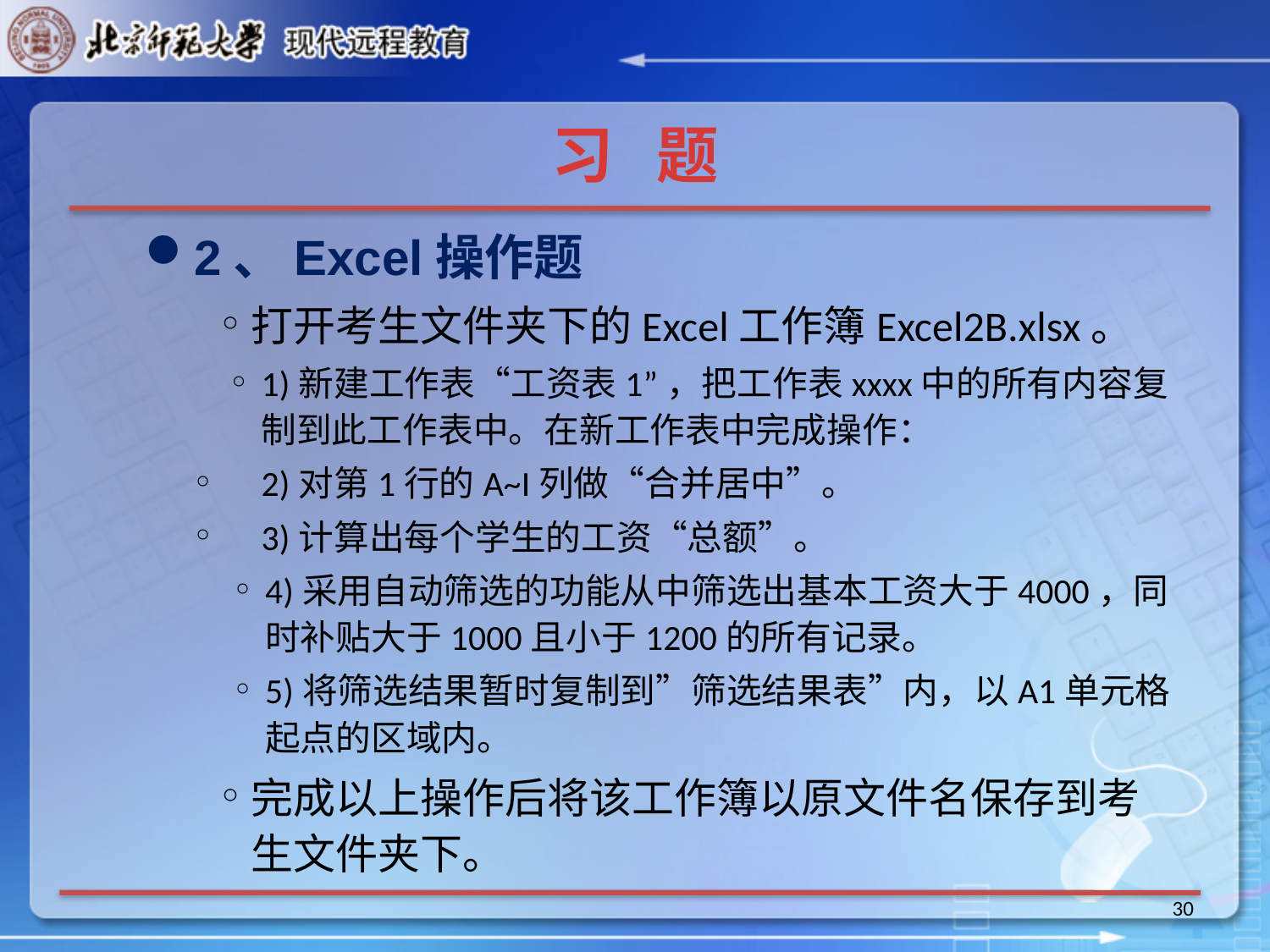

# 习   题
2、Excel操作题
打开考生文件夹下的Excel工作簿Excel2B.xlsx。
1)新建工作表“工资表1”，把工作表xxxx中的所有内容复制到此工作表中。在新工作表中完成操作：
2)对第1行的A~I列做“合并居中”。
3)计算出每个学生的工资“总额”。
4)采用自动筛选的功能从中筛选出基本工资大于4000，同时补贴大于1000且小于1200的所有记录。
5)将筛选结果暂时复制到”筛选结果表”内，以A1单元格起点的区域内。
完成以上操作后将该工作簿以原文件名保存到考生文件夹下。

30